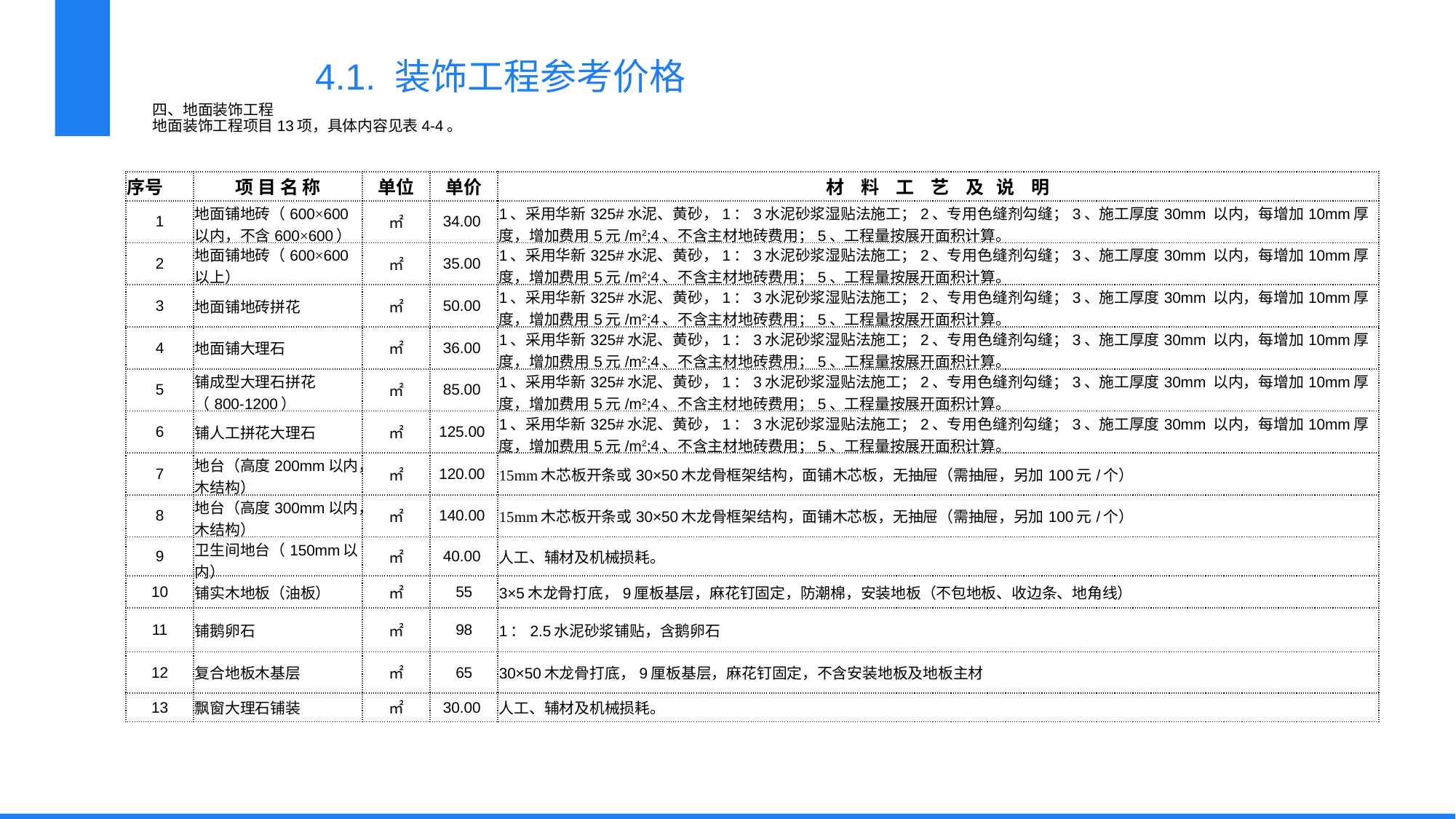

4.1. 装饰工程参考价格
四、地面装饰工程
地面装饰工程项目13项，具体内容见表4-4。
| 序号 | 项 目 名 称 | 单位 | 单价 | 材 料 工 艺 及 说 明 |
| --- | --- | --- | --- | --- |
| 1 | 地面铺地砖（600×600以内，不含600×600） | ㎡ | 34.00 | 1、采用华新325#水泥、黄砂，1：3水泥砂浆湿贴法施工；2、专用色缝剂勾缝；3、施工厚度30mm 以内，每增加10mm厚度，增加费用5元/m2;4、不含主材地砖费用；5、工程量按展开面积计算。 |
| 2 | 地面铺地砖（600×600以上） | ㎡ | 35.00 | 1、采用华新325#水泥、黄砂，1：3水泥砂浆湿贴法施工；2、专用色缝剂勾缝；3、施工厚度30mm 以内，每增加10mm厚度，增加费用5元/m2;4、不含主材地砖费用；5、工程量按展开面积计算。 |
| 3 | 地面铺地砖拼花 | ㎡ | 50.00 | 1、采用华新325#水泥、黄砂，1：3水泥砂浆湿贴法施工；2、专用色缝剂勾缝；3、施工厚度30mm 以内，每增加10mm厚度，增加费用5元/m2;4、不含主材地砖费用；5、工程量按展开面积计算。 |
| 4 | 地面铺大理石 | ㎡ | 36.00 | 1、采用华新325#水泥、黄砂，1：3水泥砂浆湿贴法施工；2、专用色缝剂勾缝；3、施工厚度30mm 以内，每增加10mm厚度，增加费用5元/m2;4、不含主材地砖费用；5、工程量按展开面积计算。 |
| 5 | 铺成型大理石拼花（800-1200） | ㎡ | 85.00 | 1、采用华新325#水泥、黄砂，1：3水泥砂浆湿贴法施工；2、专用色缝剂勾缝；3、施工厚度30mm 以内，每增加10mm厚度，增加费用5元/m2;4、不含主材地砖费用；5、工程量按展开面积计算。 |
| 6 | 铺人工拼花大理石 | ㎡ | 125.00 | 1、采用华新325#水泥、黄砂，1：3水泥砂浆湿贴法施工；2、专用色缝剂勾缝；3、施工厚度30mm 以内，每增加10mm厚度，增加费用5元/m2;4、不含主材地砖费用；5、工程量按展开面积计算。 |
| 7 | 地台（高度200mm以内，木结构） | ㎡ | 120.00 | 15mm木芯板开条或30×50木龙骨框架结构，面铺木芯板，无抽屉（需抽屉，另加100元/个） |
| 8 | 地台（高度300mm以内，木结构） | ㎡ | 140.00 | 15mm木芯板开条或30×50木龙骨框架结构，面铺木芯板，无抽屉（需抽屉，另加100元/个） |
| 9 | 卫生间地台（150mm以内） | ㎡ | 40.00 | 人工、辅材及机械损耗。 |
| 10 | 铺实木地板（油板） | ㎡ | 55 | 3×5木龙骨打底，9厘板基层，麻花钉固定，防潮棉，安装地板（不包地板、收边条、地角线） |
| 11 | 铺鹅卵石 | ㎡ | 98 | 1：2.5水泥砂浆铺贴，含鹅卵石 |
| 12 | 复合地板木基层 | ㎡ | 65 | 30×50木龙骨打底，9厘板基层，麻花钉固定，不含安装地板及地板主材 |
| 13 | 飘窗大理石铺装 | ㎡ | 30.00 | 人工、辅材及机械损耗。 |